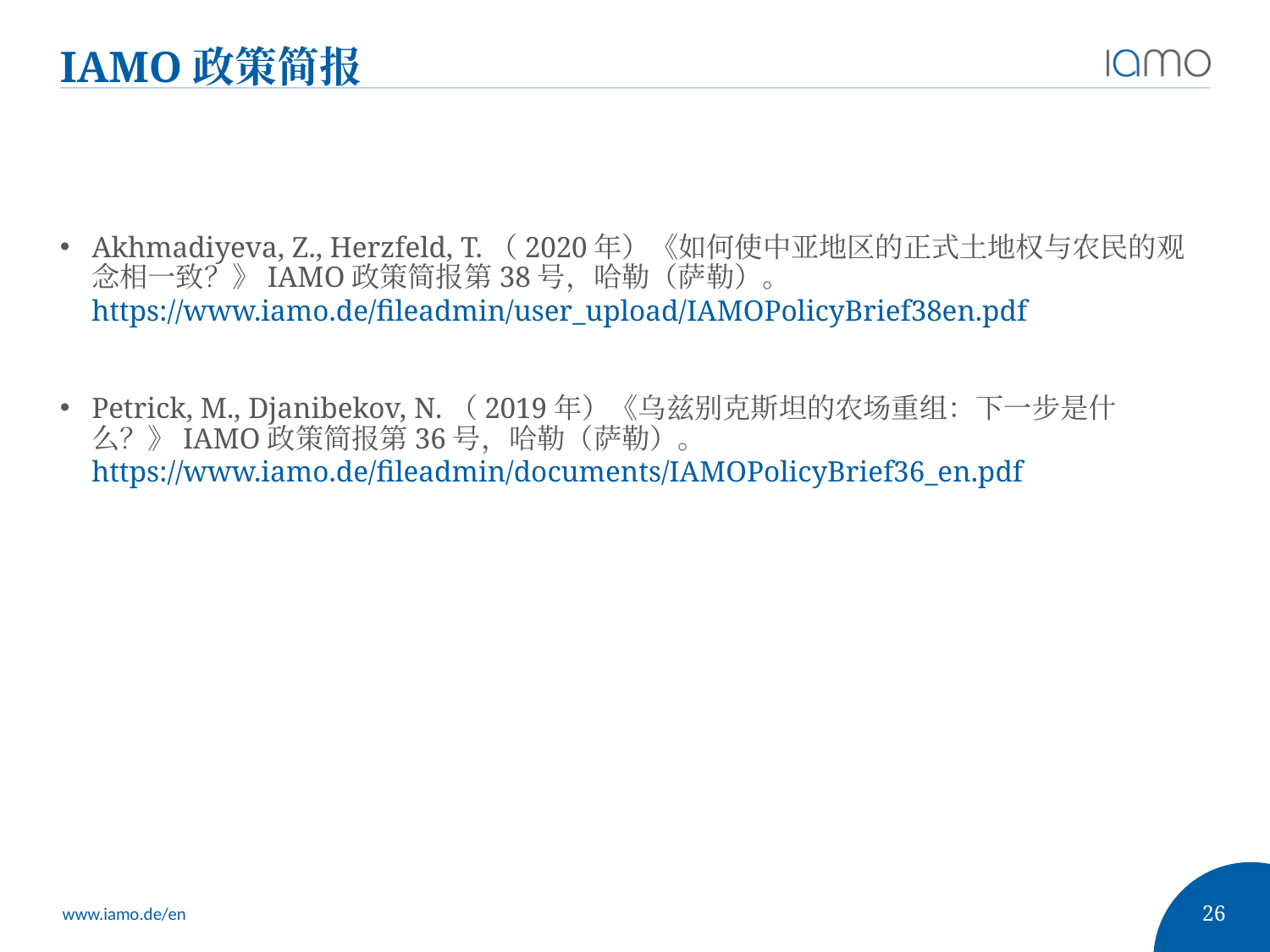

# IAMO政策简报
Akhmadiyeva, Z., Herzfeld, T.（2020年）《如何使中亚地区的正式土地权与农民的观念相一致？》IAMO政策简报第38号，哈勒（萨勒）。https://www.iamo.de/fileadmin/user_upload/IAMOPolicyBrief38en.pdf

Petrick, M., Djanibekov, N.（2019年）《乌兹别克斯坦的农场重组：下一步是什么？》IAMO政策简报第36号，哈勒（萨勒）。https://www.iamo.de/fileadmin/documents/IAMOPolicyBrief36_en.pdf

26